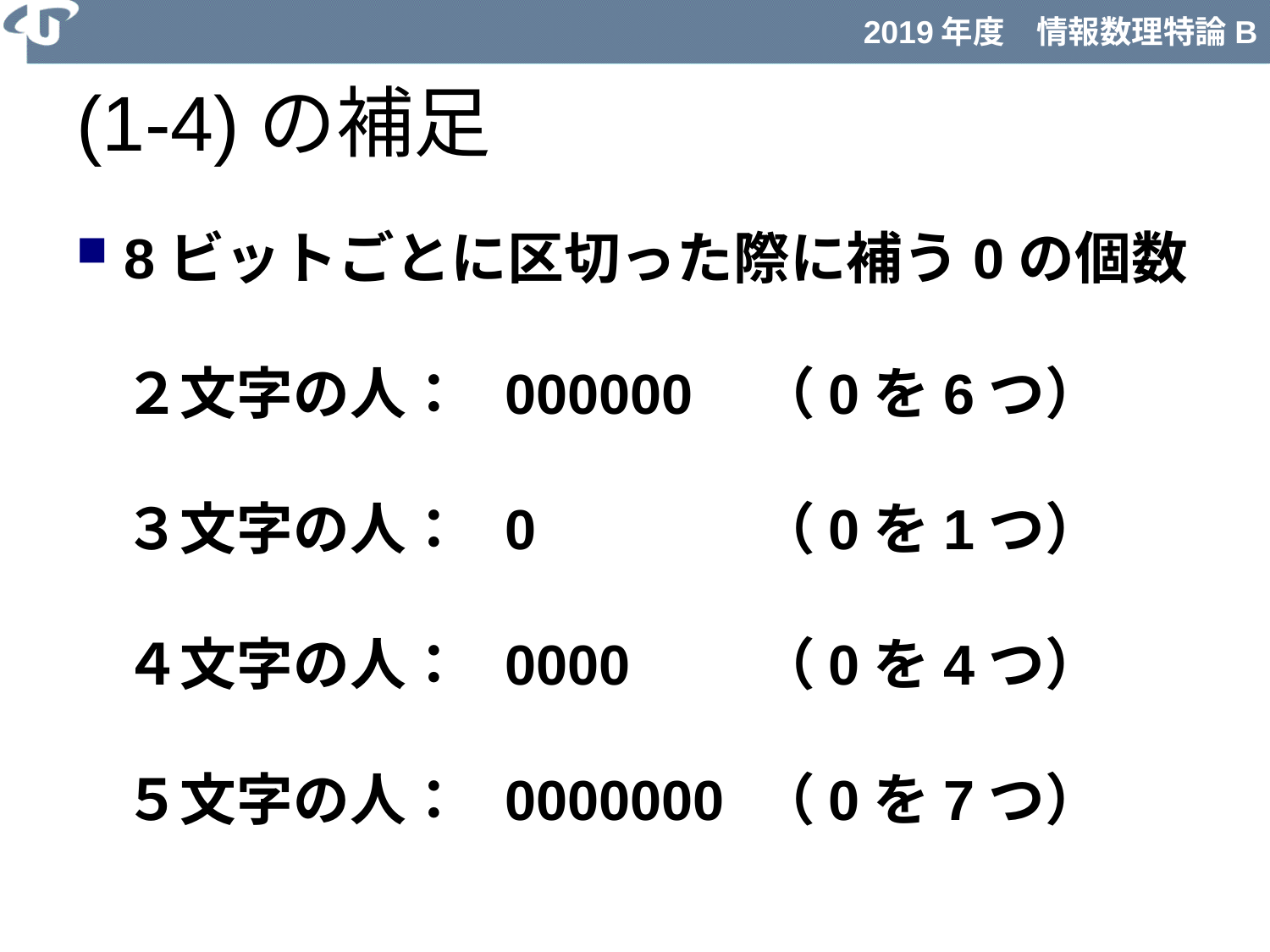

# (1-4)の補足
8ビットごとに区切った際に補う0の個数
２文字の人：	000000	（0を6つ）
３文字の人：	0		（0を1つ）
４文字の人：	0000		（0を4つ）
５文字の人：	0000000	（0を7つ）